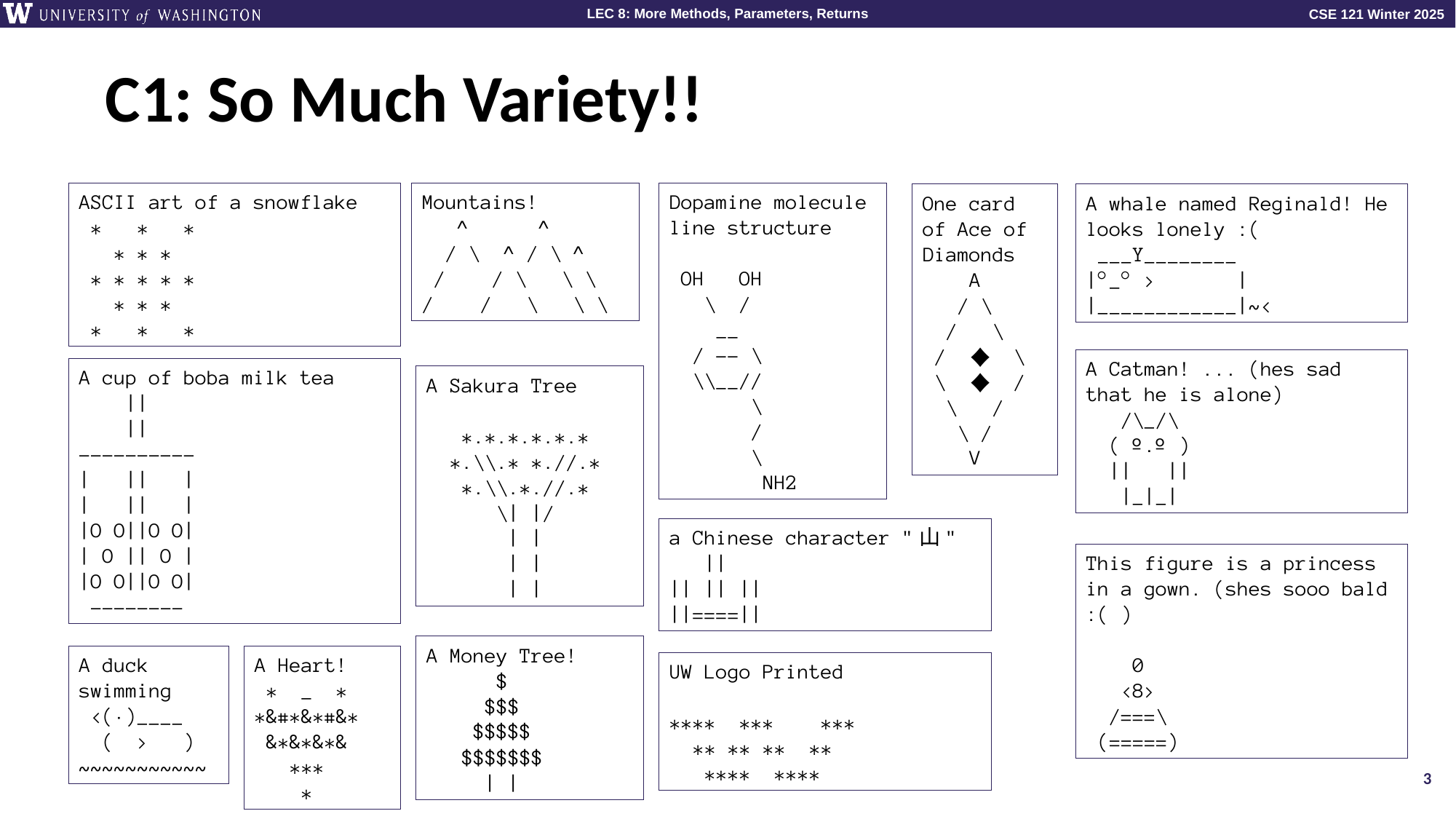

# C1: So Much Variety!!
ASCII art of a snowflake
 *   *   *
   * * *
 * * * * *
   * * *
 *   *   *
Mountains!
   ^      ^
  / \  ^ / \ ^
 /    / \   \ \
/    /   \   \ \
Dopamine molecule
line structure

 OH   OH
   \  /
    __
  / -- \
  \\__//
       \
       /
       \
        NH2
One card of Ace of Diamonds
    A
   / \
  /   \
 /  ♦  \
 \  ♦  /
  \   /
   \ /
    V
A whale named Reginald! He looks lonely :(
 ___Y________
|°_° >       |
|____________|~<
A Catman! ... (hes sad that he is alone)
   /\_/\
  ( º.º )
  ||   ||
   |_|_|
A cup of boba milk tea
    ||
    ||
----------
|   ||   |
|   ||   |
|O O||O O|
| O || O |
|O O||O O|
 --------
A Sakura Tree

   *.*.*.*.*.*
  *.\\.* *.//.*
   *.\\.*.//.*
      \| |/
       | |
       | |
       | |
a Chinese character "山"
   ||
|| || ||
||====||
This figure is a princess in a gown. (shes sooo bald :( )
    0
   <8>
  /===\
 (=====)
A Money Tree!
      $
     $$$
    $$$$$
   $$$$$$$
     | |
A duck swimming
 <(·)____
  (  >   )
~~~~~~~~~~~
A Heart!
 *  _  *
*&#*&*#&*
 &*&*&*&
   ***
    *
UW Logo Printed

****  ***    ***
  ** ** **  **
   ****  ****
3